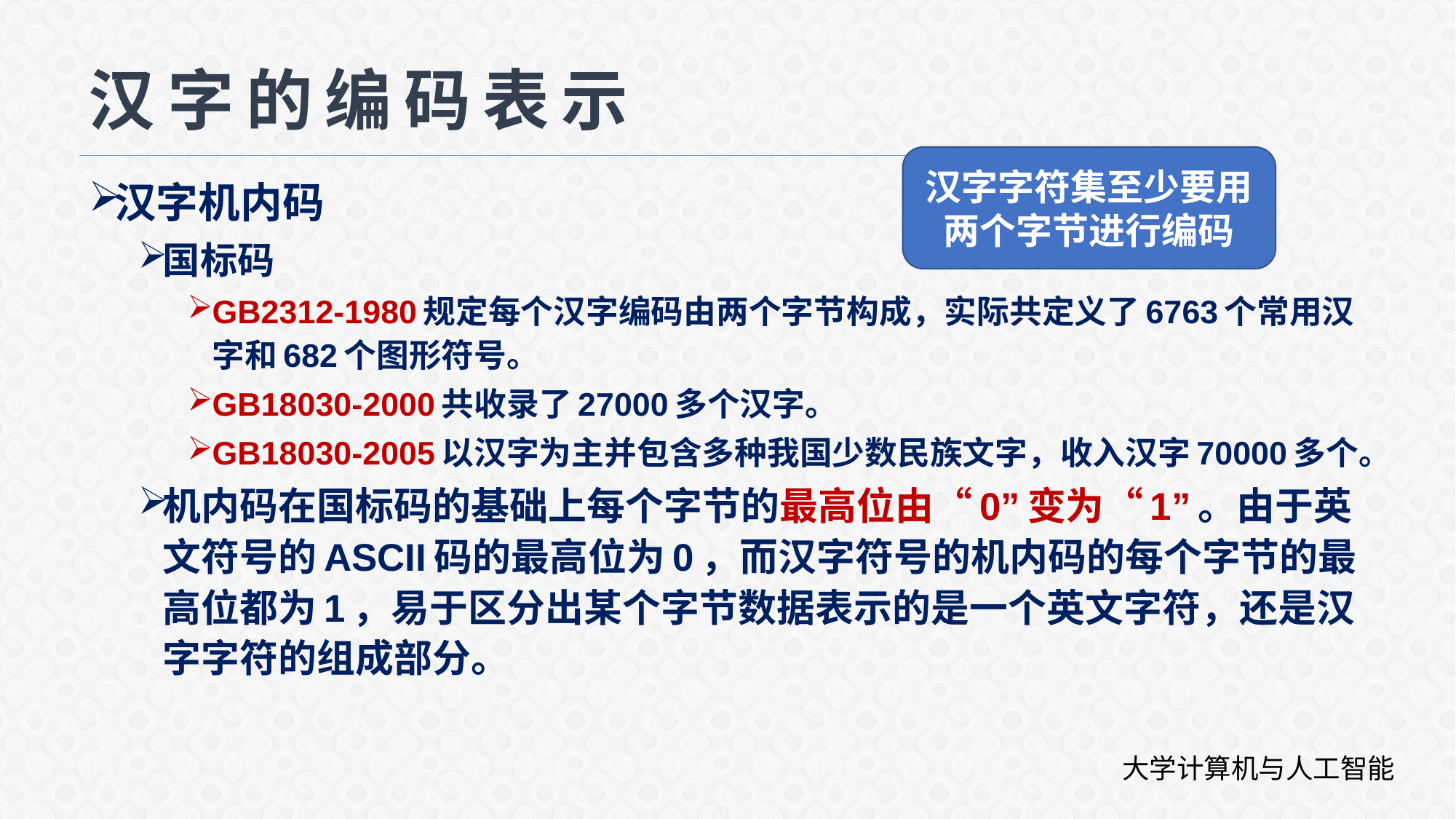

# 汉字的编码表示
汉字字符集至少要用两个字节进行编码
汉字机内码
国标码
GB2312-1980规定每个汉字编码由两个字节构成，实际共定义了6763个常用汉字和682个图形符号。
GB18030-2000共收录了27000多个汉字。
GB18030-2005以汉字为主并包含多种我国少数民族文字，收入汉字70000多个。
机内码在国标码的基础上每个字节的最高位由“0”变为“1”。由于英文符号的ASCII码的最高位为0，而汉字符号的机内码的每个字节的最高位都为1，易于区分出某个字节数据表示的是一个英文字符，还是汉字字符的组成部分。
大学计算机与人工智能